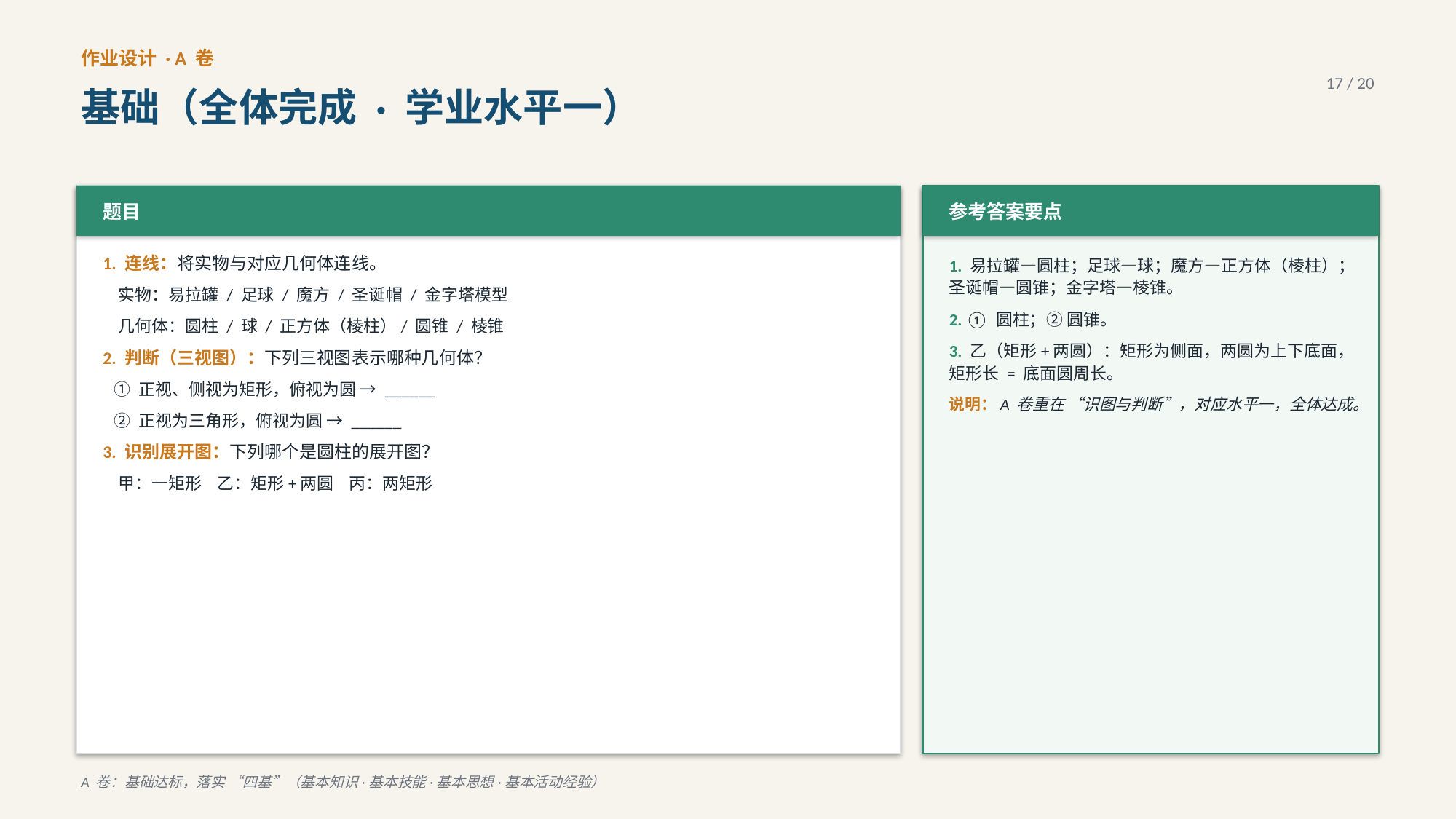

作业设计 · A 卷
17 / 20
基础（全体完成 · 学业水平一）

题目
参考答案要点
1. 连线：将实物与对应几何体连线。
   实物：易拉罐 / 足球 / 魔方 / 圣诞帽 / 金字塔模型
   几何体：圆柱 / 球 / 正方体（棱柱）/ 圆锥 / 棱锥
2. 判断（三视图）：下列三视图表示哪种几何体？
   ① 正视、侧视为矩形，俯视为圆 → ______
   ② 正视为三角形，俯视为圆 → ______
3. 识别展开图：下列哪个是圆柱的展开图？
   甲：一矩形    乙：矩形+两圆    丙：两矩形
1. 易拉罐—圆柱；足球—球；魔方—正方体（棱柱）；圣诞帽—圆锥；金字塔—棱锥。
2. ① 圆柱；② 圆锥。
3. 乙（矩形+两圆）：矩形为侧面，两圆为上下底面，矩形长 = 底面圆周长。
说明：A 卷重在 “识图与判断”，对应水平一，全体达成。
A 卷：基础达标，落实 “四基”（基本知识·基本技能·基本思想·基本活动经验）